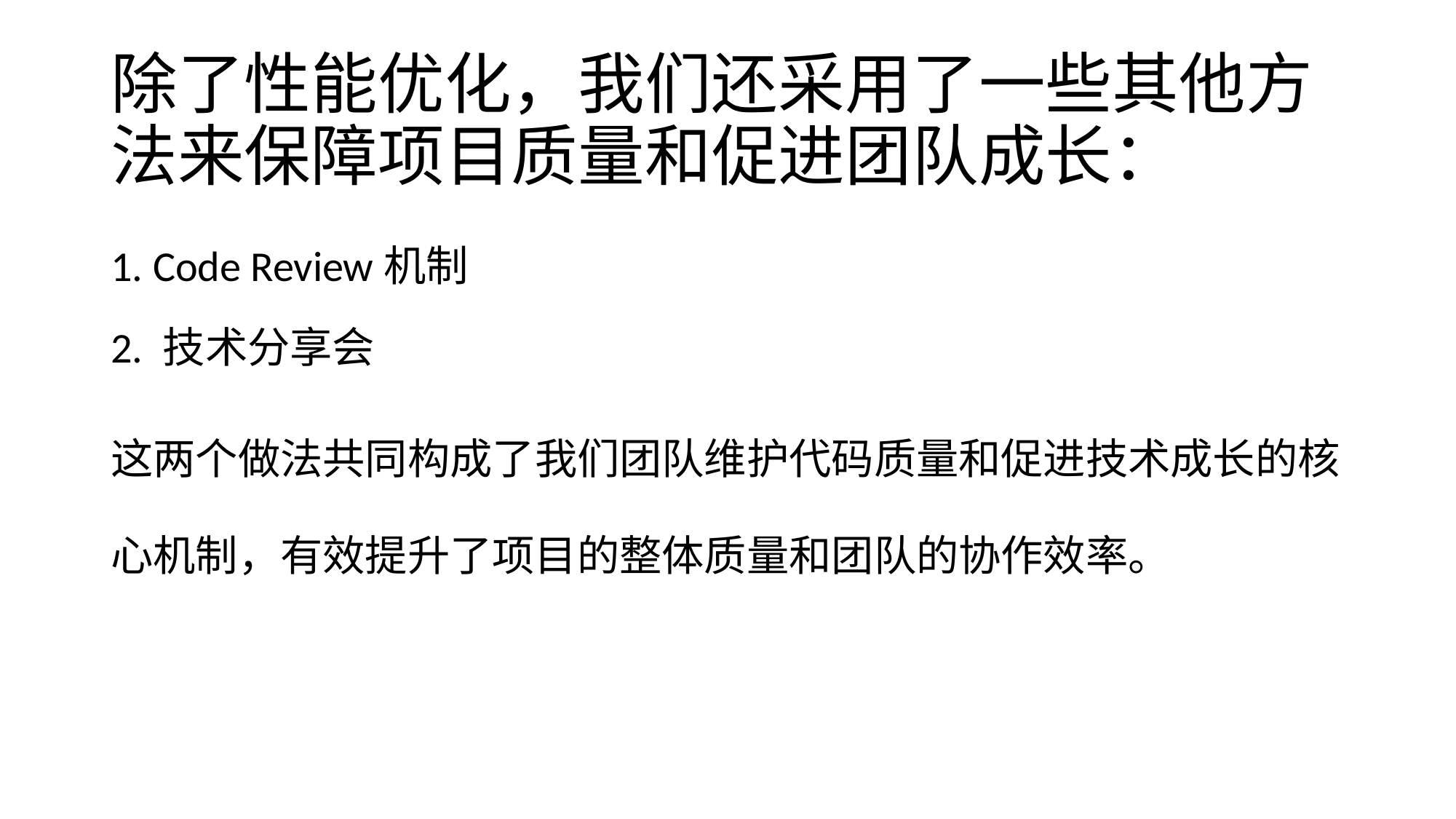

# 除了性能优化，我们还采用了一些其他方法来保障项目质量和促进团队成长：
1. Code Review机制
2. 技术分享会
这两个做法共同构成了我们团队维护代码质量和促进技术成长的核心机制，有效提升了项目的整体质量和团队的协作效率。